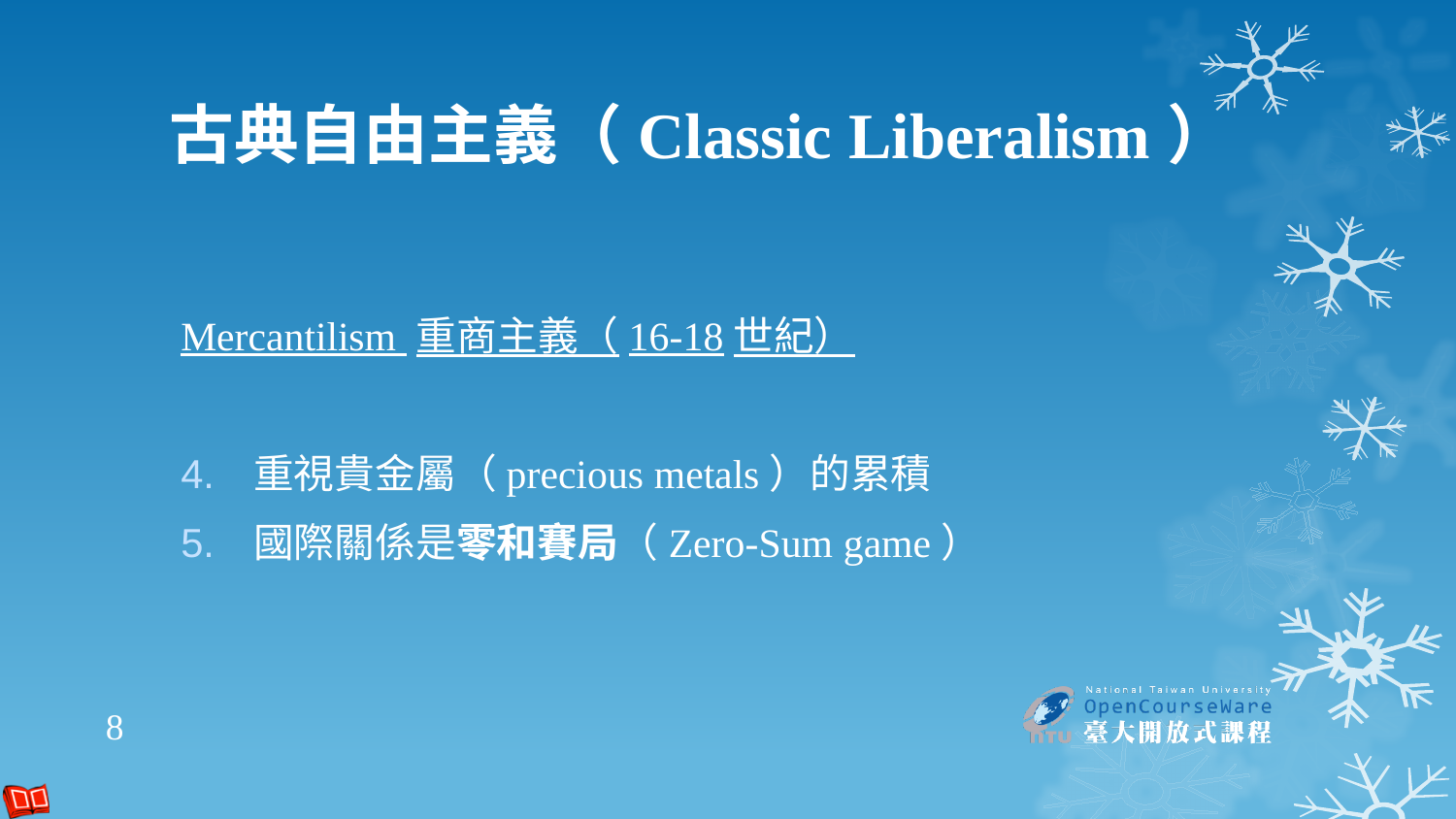

# 古典自由主義（Classic Liberalism）
Mercantilism 重商主義（16-18世紀）

重視貴金屬（precious metals）的累積
國際關係是零和賽局（Zero-Sum game）
8